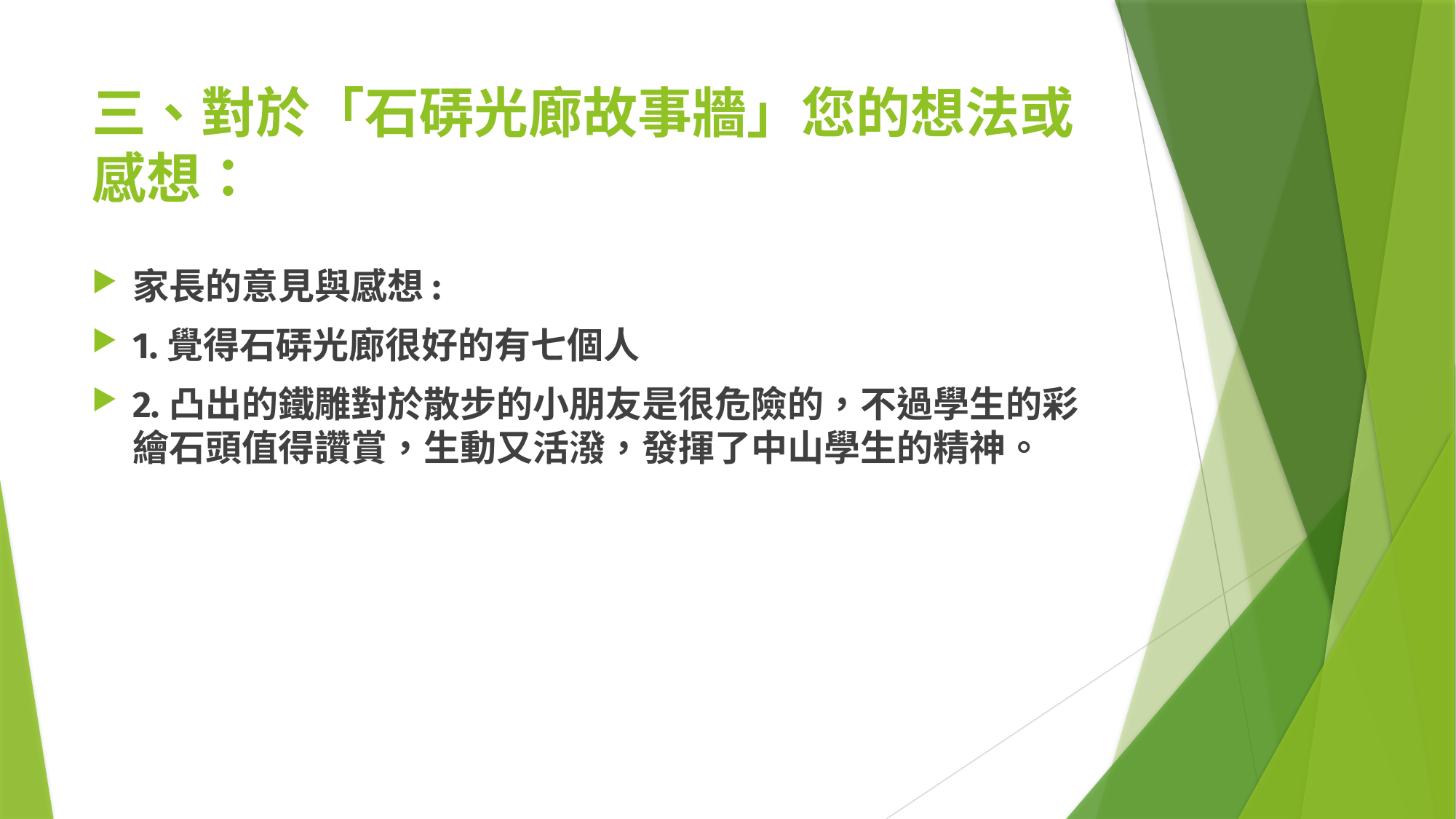

# 三、對於「石硦光廊故事牆」您的想法或感想：
家長的意見與感想:
1.覺得石硦光廊很好的有七個人
2.凸出的鐵雕對於散步的小朋友是很危險的，不過學生的彩繪石頭值得讚賞，生動又活潑，發揮了中山學生的精神。